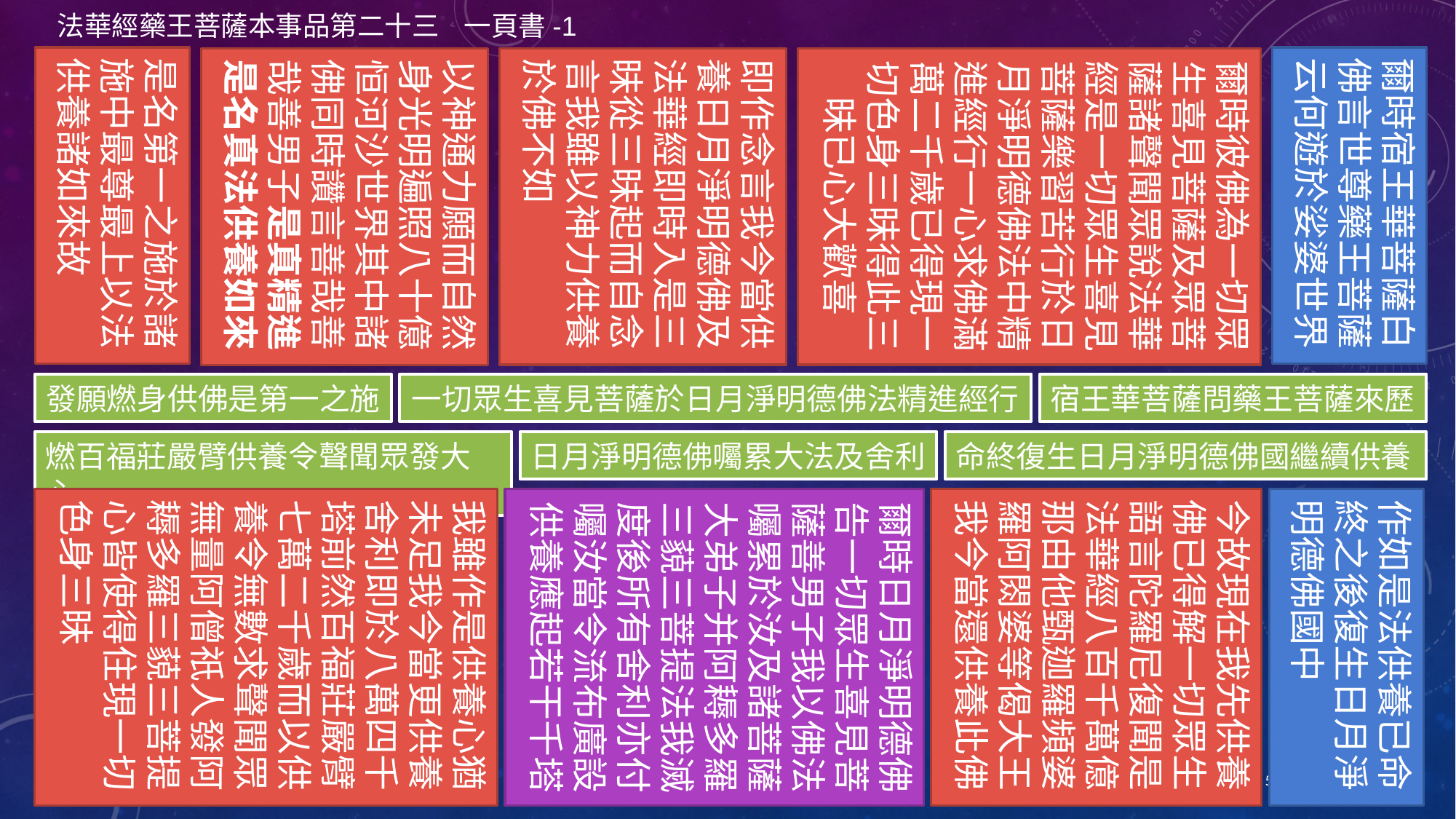

法華經藥王菩薩本事品第二十三    一頁書-1
是名第一之施於諸施中最尊最上以法供養諸如來故
爾時宿王華菩薩白佛言世尊藥王菩薩云何遊於娑婆世界
即作念言我今當供養日月淨明德佛及法華經即時入是三昧從三昧起而自念言我雖以神力供養於佛不如
爾時彼佛為一切眾生喜見菩薩及眾菩薩諸聲聞眾說法華經是一切眾生喜見菩薩樂習苦行於日月淨明德佛法中精進經行一心求佛滿萬二千歲已得現一切色身三昧得此三昧已心大歡喜
以神通力願而自然身光明遍照八十億恒河沙世界其中諸佛同時讚言善哉善哉善男子是真精進是名真法供養如來
發願燃身供佛是第一之施
一切眾生喜見菩薩於日月淨明德佛法精進經行
宿王華菩薩問藥王菩薩來歷
燃百福莊嚴臂供養令聲聞眾發大心
日月淨明德佛囑累大法及舍利
命終復生日月淨明德佛國繼續供養
我雖作是供養心猶未足我今當更供養舍利即於八萬四千塔前然百福莊嚴臂七萬二千歲而以供養令無數求聲聞眾無量阿僧祇人發阿耨多羅三藐三菩提心皆使得住現一切色身三昧
爾時日月淨明德佛告一切眾生喜見菩薩善男子我以佛法囑累於汝及諸菩薩大弟子并阿耨多羅三藐三菩提法我滅度後所有舍利亦付囑汝當令流布廣設供養應起若干千塔
今故現在我先供養佛已得解一切眾生語言陀羅尼復聞是法華經八百千萬億那由他甄迦羅頻婆羅阿閦婆等偈大王我今當還供養此佛
作如是法供養已命終之後復生日月淨明德佛國中
50